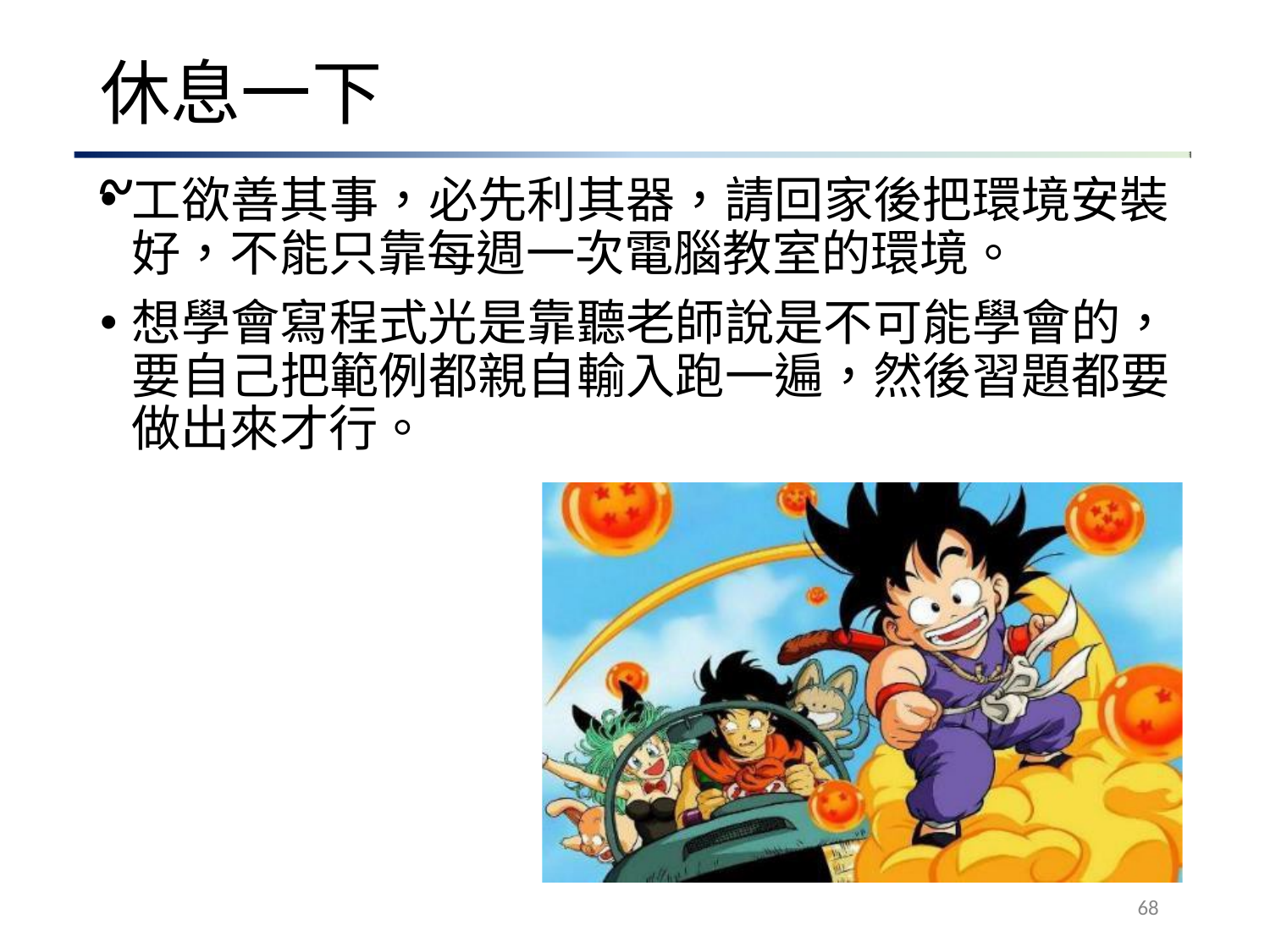

# 休息一下~
工欲善其事，必先利其器，請回家後把環境安裝 好，不能只靠每週一次電腦教室的環境。
想學會寫程式光是靠聽老師說是不可能學會的， 要自己把範例都親自輸入跑一遍，然後習題都要 做出來才行。

68